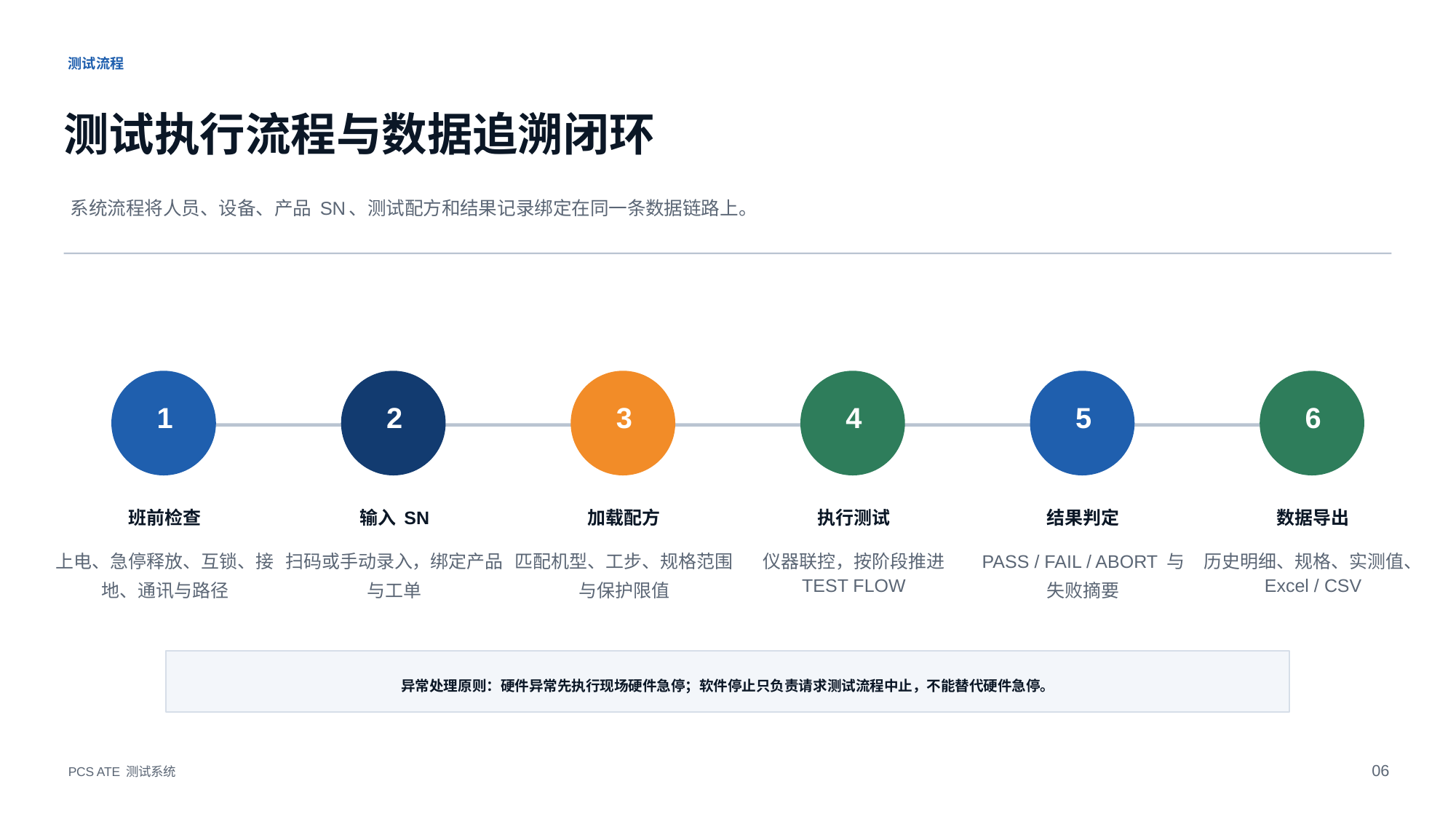

测试流程
测试执行流程与数据追溯闭环
系统流程将人员、设备、产品 SN、测试配方和结果记录绑定在同一条数据链路上。

1
2
3
4
5
6

班前检查
输入 SN
加载配方
执行测试
结果判定
数据导出
上电、急停释放、互锁、接地、通讯与路径
扫码或手动录入，绑定产品与工单
匹配机型、工步、规格范围与保护限值
仪器联控，按阶段推进 TEST FLOW
PASS / FAIL / ABORT 与失败摘要
历史明细、规格、实测值、Excel / CSV

异常处理原则：硬件异常先执行现场硬件急停；软件停止只负责请求测试流程中止，不能替代硬件急停。
PCS ATE 测试系统
06